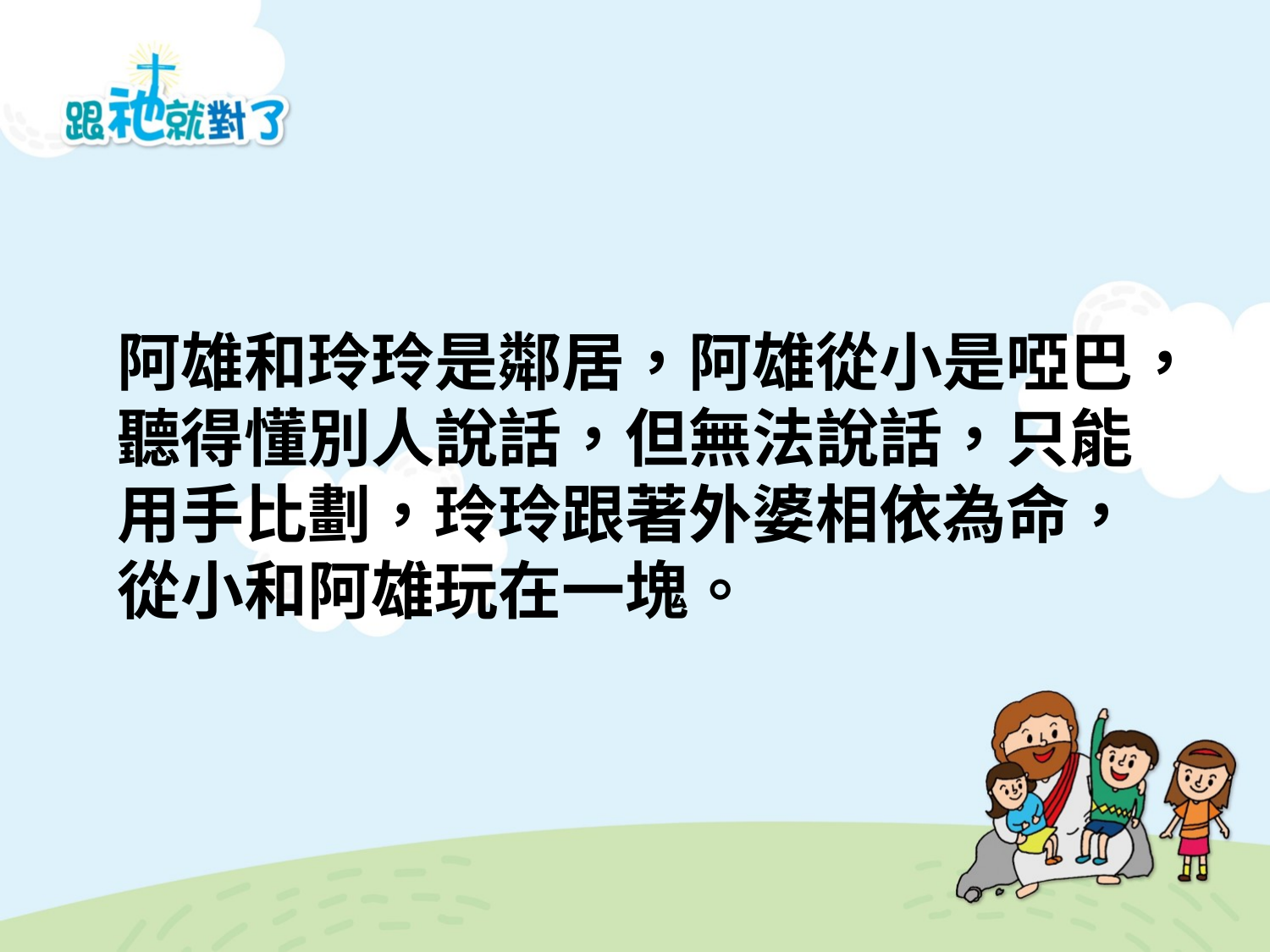

阿雄和玲玲是鄰居，阿雄從小是啞巴，聽得懂別人說話，但無法說話，只能用手比劃，玲玲跟著外婆相依為命，從小和阿雄玩在一塊。